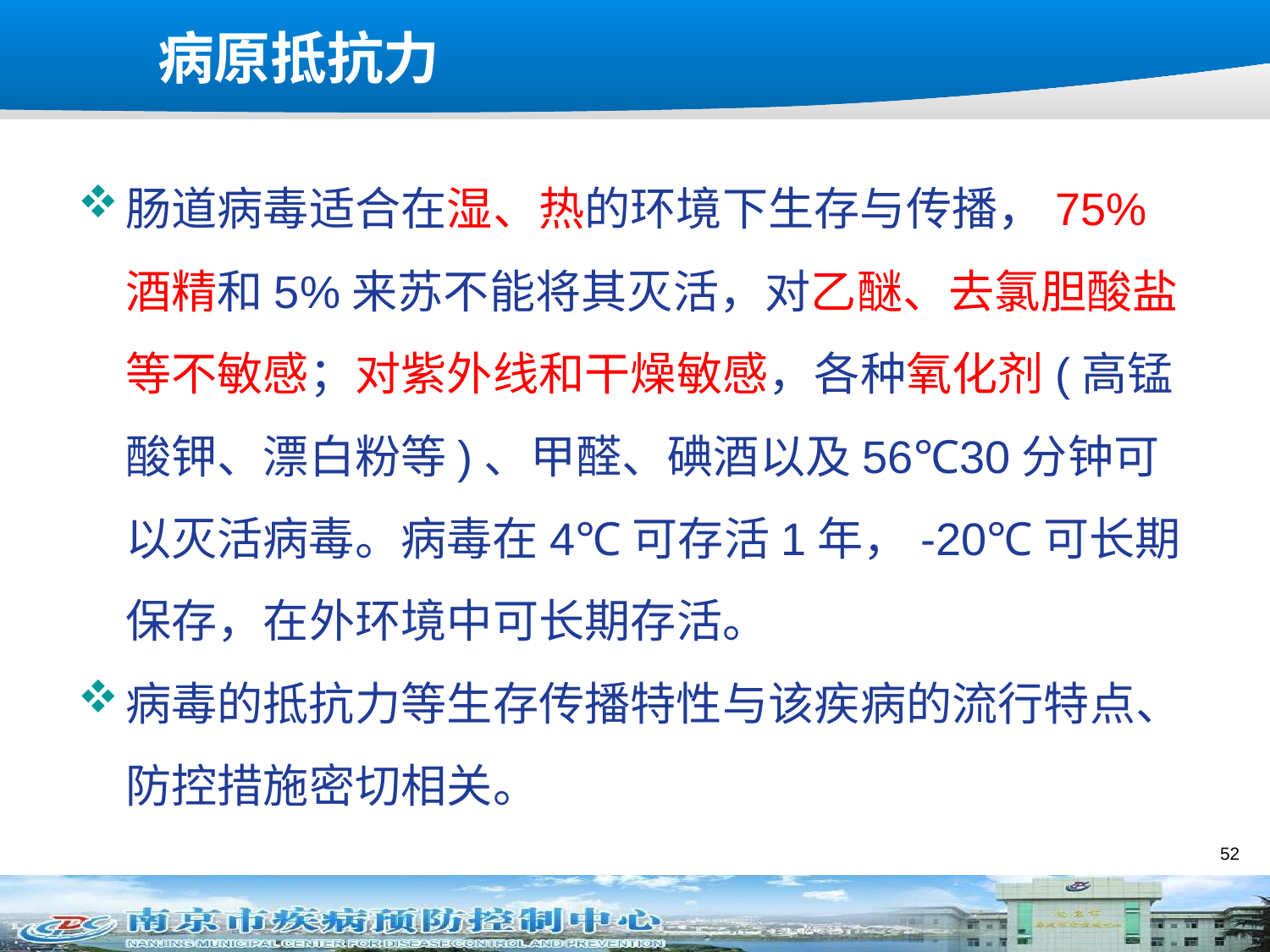

# 病原抵抗力
肠道病毒适合在湿、热的环境下生存与传播，75%酒精和5%来苏不能将其灭活，对乙醚、去氯胆酸盐等不敏感；对紫外线和干燥敏感，各种氧化剂(高锰酸钾、漂白粉等)、甲醛、碘酒以及56℃30分钟可以灭活病毒。病毒在4℃可存活1年，-20℃可长期保存，在外环境中可长期存活。
病毒的抵抗力等生存传播特性与该疾病的流行特点、防控措施密切相关。
52